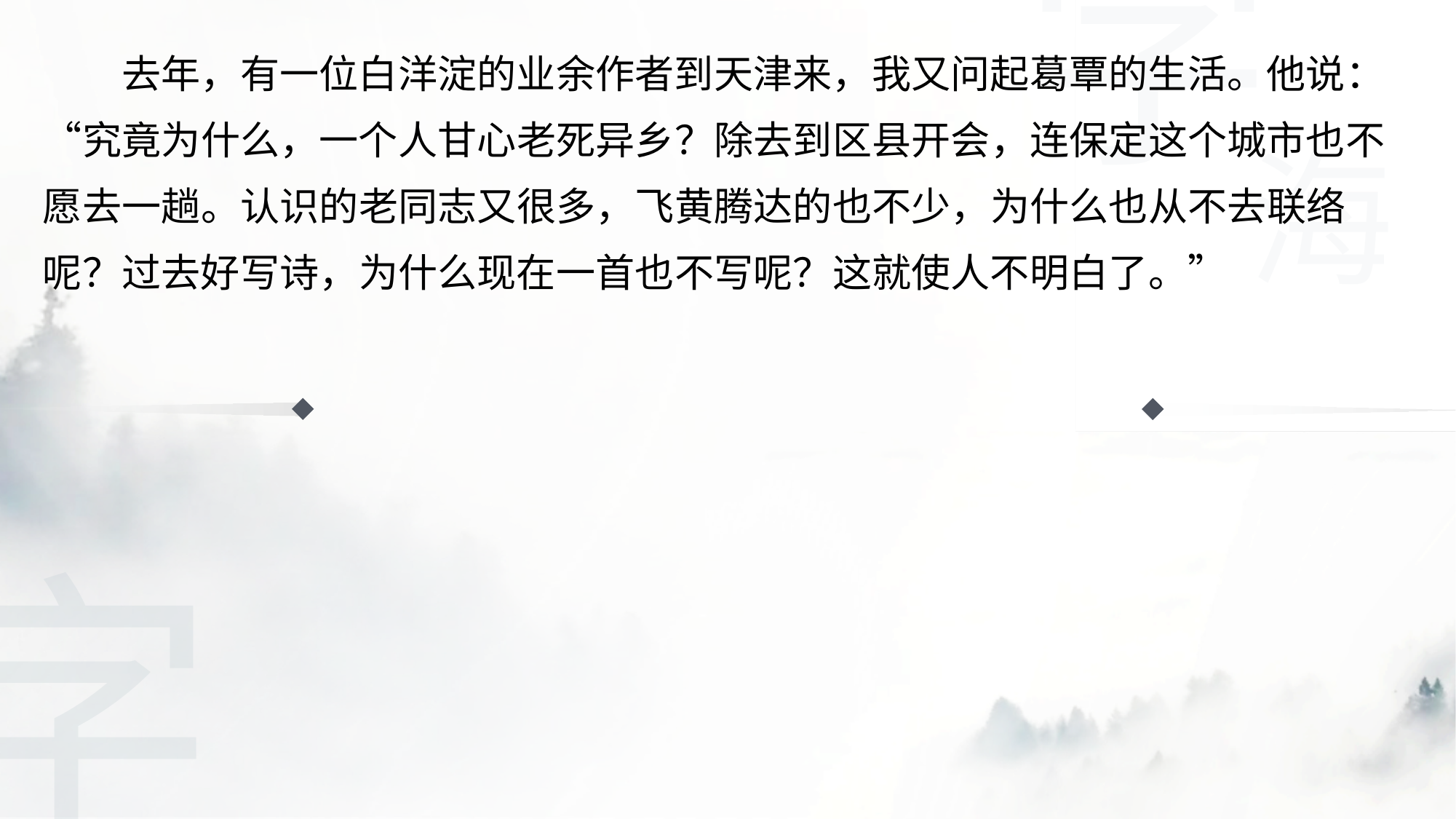

去年，有一位白洋淀的业余作者到天津来，我又问起葛覃的生活。他说：“究竟为什么，一个人甘心老死异乡？除去到区县开会，连保定这个城市也不愿去一趟。认识的老同志又很多，飞黄腾达的也不少，为什么也从不去联络呢？过去好写诗，为什么现在一首也不写呢？这就使人不明白了。”